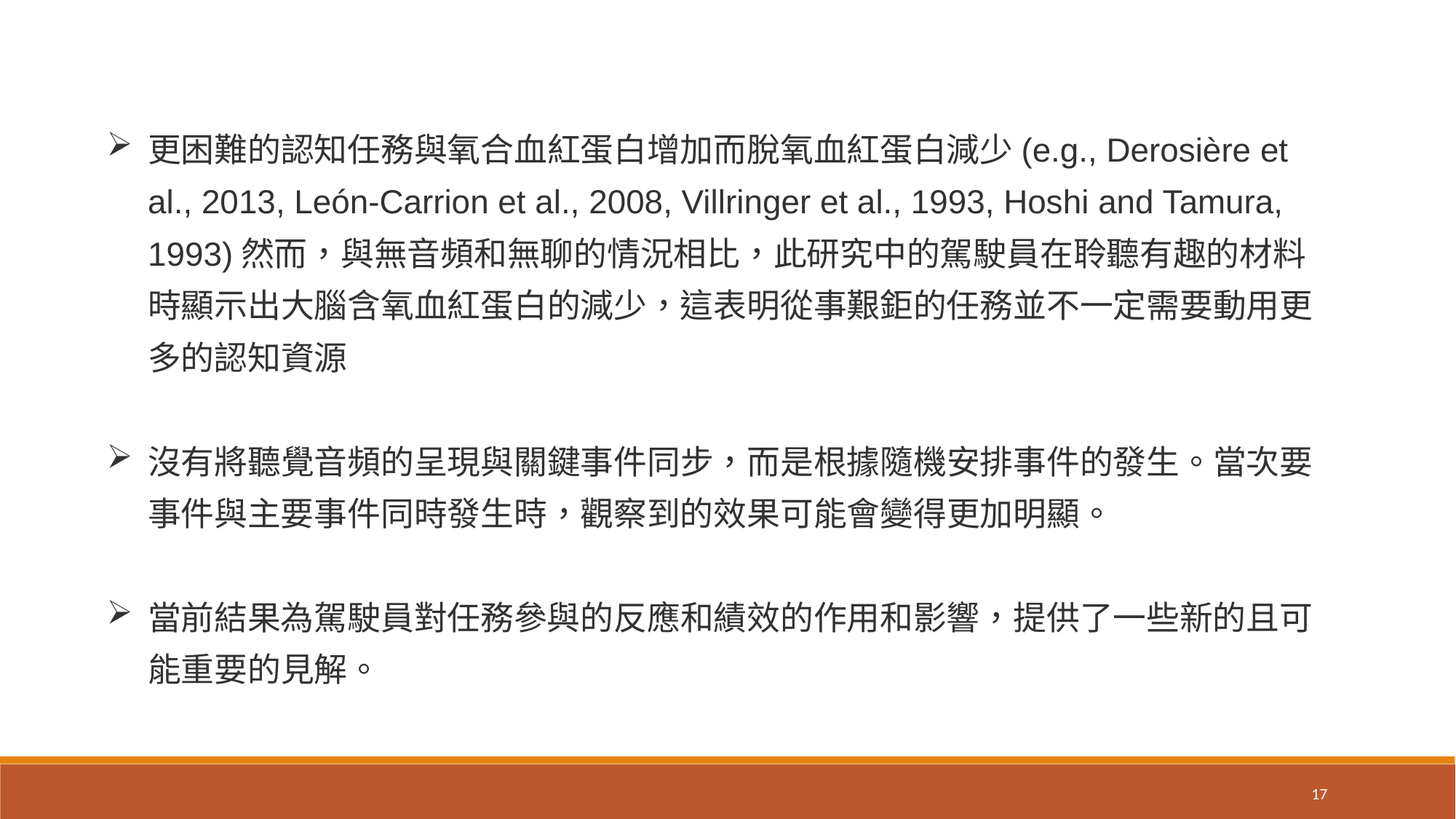

更困難的認知任務與氧合血紅蛋白增加而脫氧血紅蛋白減少(e.g., Derosière et al., 2013, León-Carrion et al., 2008, Villringer et al., 1993, Hoshi and Tamura, 1993)然而，與無音頻和無聊的情況相比，此研究中的駕駛員在聆聽有趣的材料時顯示出大腦含氧血紅蛋白的減少，這表明從事艱鉅的任務並不一定需要動用更多的認知資源

沒有將聽覺音頻的呈現與關鍵事件同步，而是根據隨機安排事件的發生。當次要事件與主要事件同時發生時，觀察到的效果可能會變得更加明顯。

當前結果為駕駛員對任務參與的反應和績效的作用和影響，提供了一些新的且可能重要的見解。
17